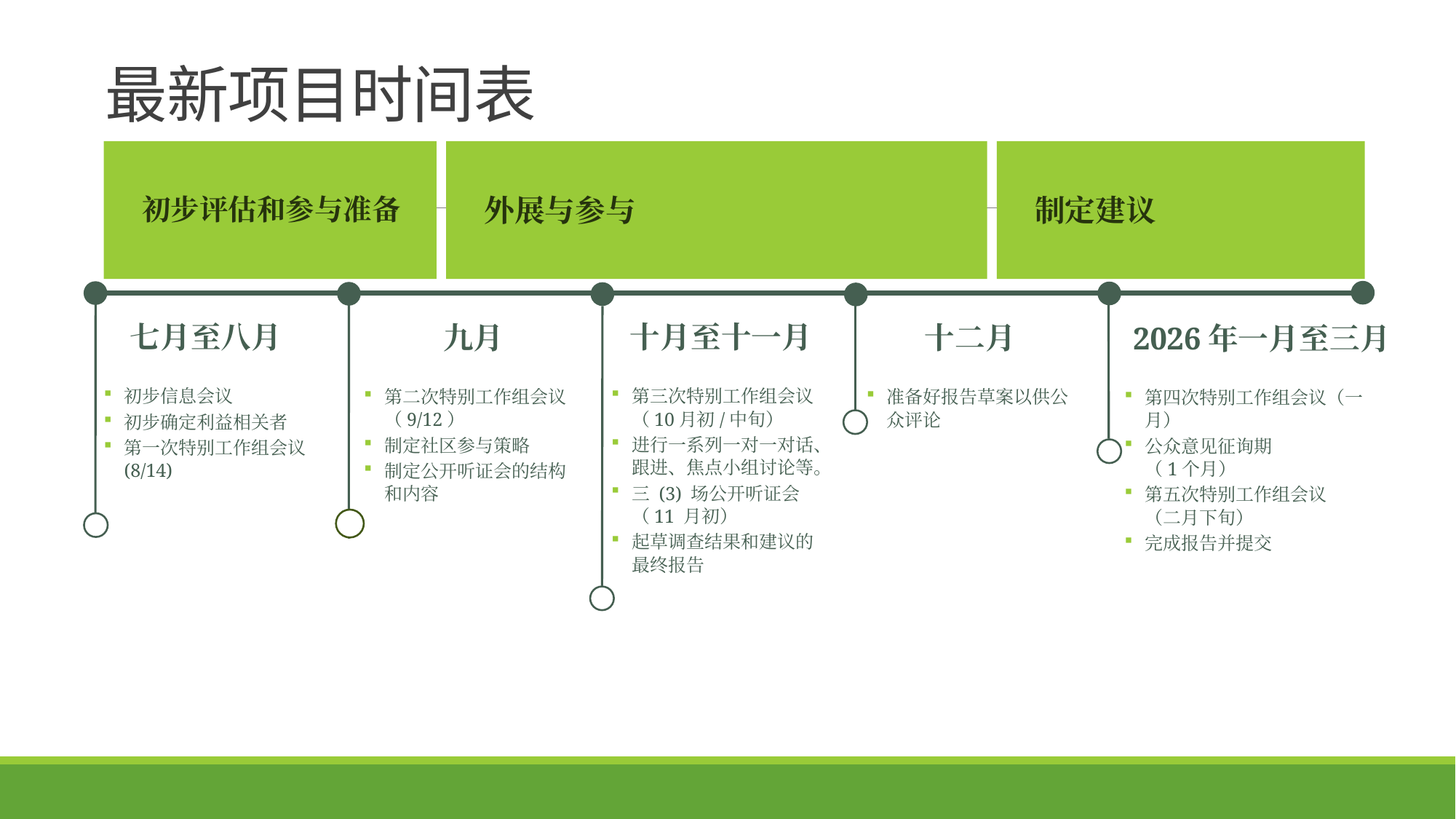

# 最新项目时间表
初步评估和参与准备
外展与参与
制定建议

七月至八月

初步信息会议
初步确定利益相关者
第一次特别工作组会议 (8/14)
十月至十一月

第三次特别工作组会议（10月初/中旬）
进行一系列一对一对话、跟进、焦点小组讨论等。
三 (3) 场公开听证会（11 月初）
起草调查结果和建议的最终报告

九月

第二次特别工作组会议
（9/12）
制定社区参与策略
制定公开听证会的结构和内容

十二月

准备好报告草案以供公众评论

2026年一月至三月

第四次特别工作组会议（一月）
公众意见征询期
（1个月）
第五次特别工作组会议
（二月下旬）
完成报告并提交